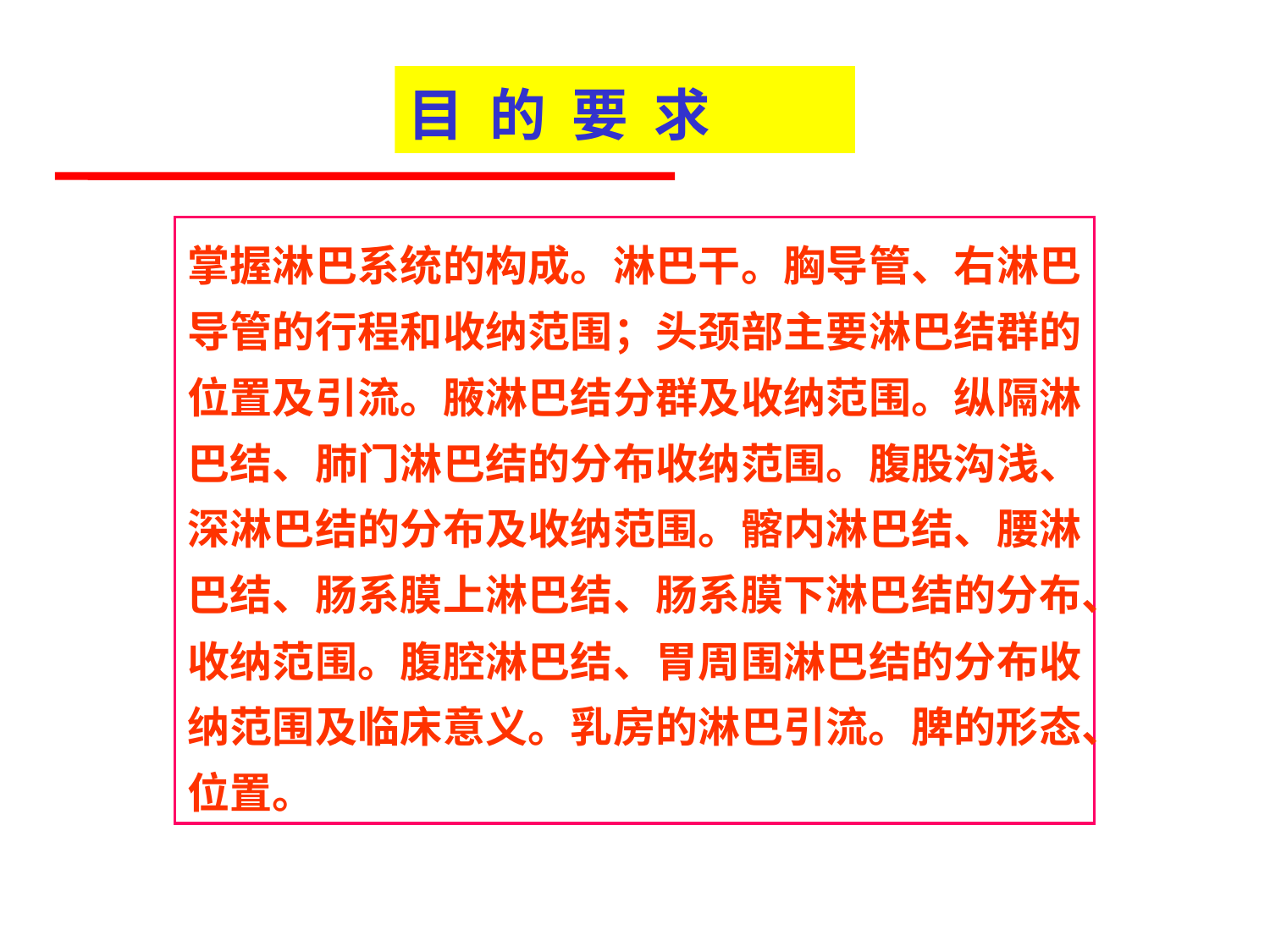

目  的  要  求
掌握淋巴系统的构成。淋巴干。胸导管、右淋巴导管的行程和收纳范围；头颈部主要淋巴结群的位置及引流。腋淋巴结分群及收纳范围。纵隔淋巴结、肺门淋巴结的分布收纳范围。腹股沟浅、深淋巴结的分布及收纳范围。髂内淋巴结、腰淋巴结、肠系膜上淋巴结、肠系膜下淋巴结的分布、收纳范围。腹腔淋巴结、胃周围淋巴结的分布收纳范围及临床意义。乳房的淋巴引流。脾的形态、位置。